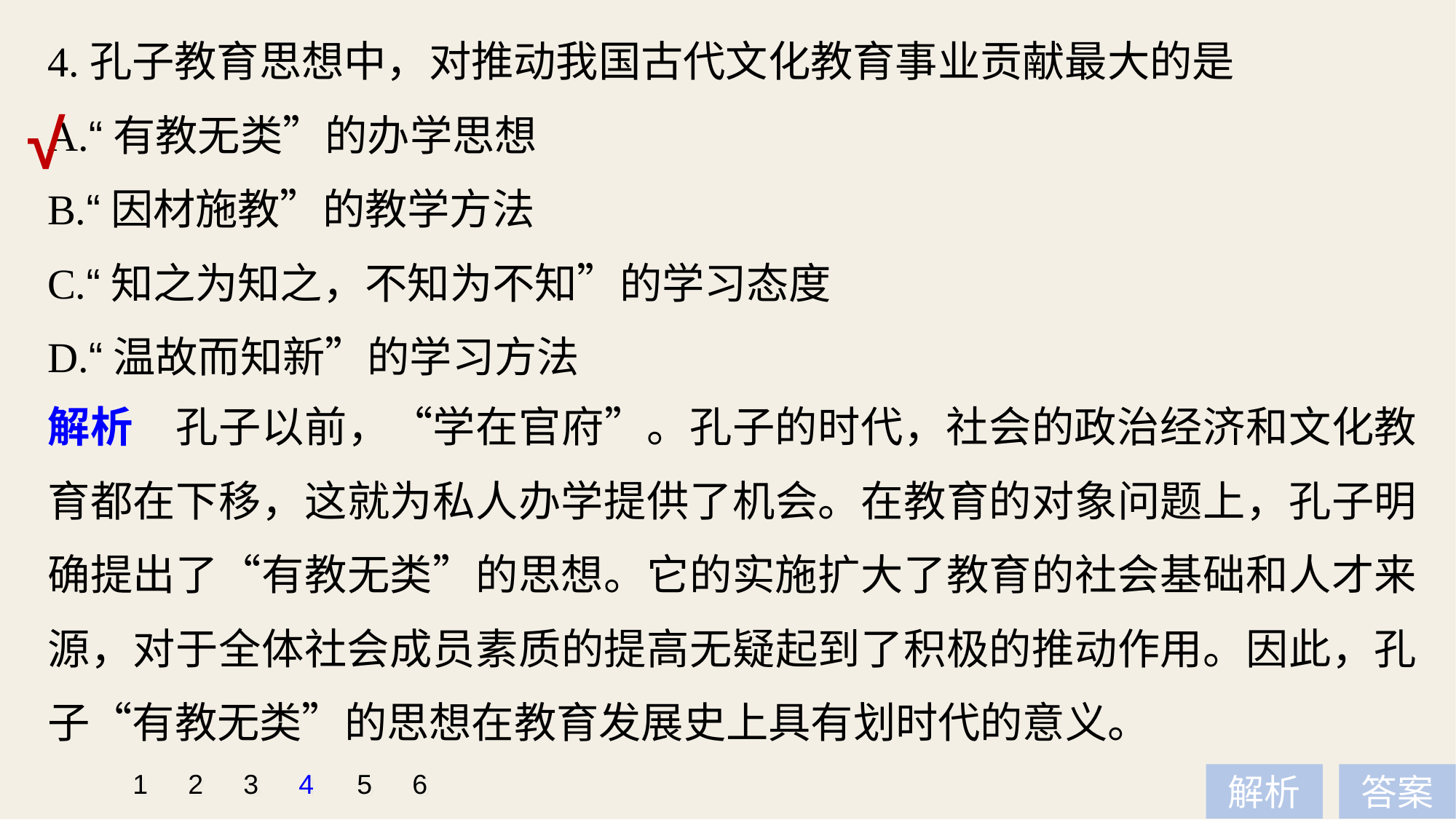

4.孔子教育思想中，对推动我国古代文化教育事业贡献最大的是
A.“有教无类”的办学思想
B.“因材施教”的教学方法
C.“知之为知之，不知为不知”的学习态度
D.“温故而知新”的学习方法
√
解析　孔子以前，“学在官府”。孔子的时代，社会的政治经济和文化教育都在下移，这就为私人办学提供了机会。在教育的对象问题上，孔子明确提出了“有教无类”的思想。它的实施扩大了教育的社会基础和人才来源，对于全体社会成员素质的提高无疑起到了积极的推动作用。因此，孔子“有教无类”的思想在教育发展史上具有划时代的意义。
1
2
3
4
5
6
解析
答案